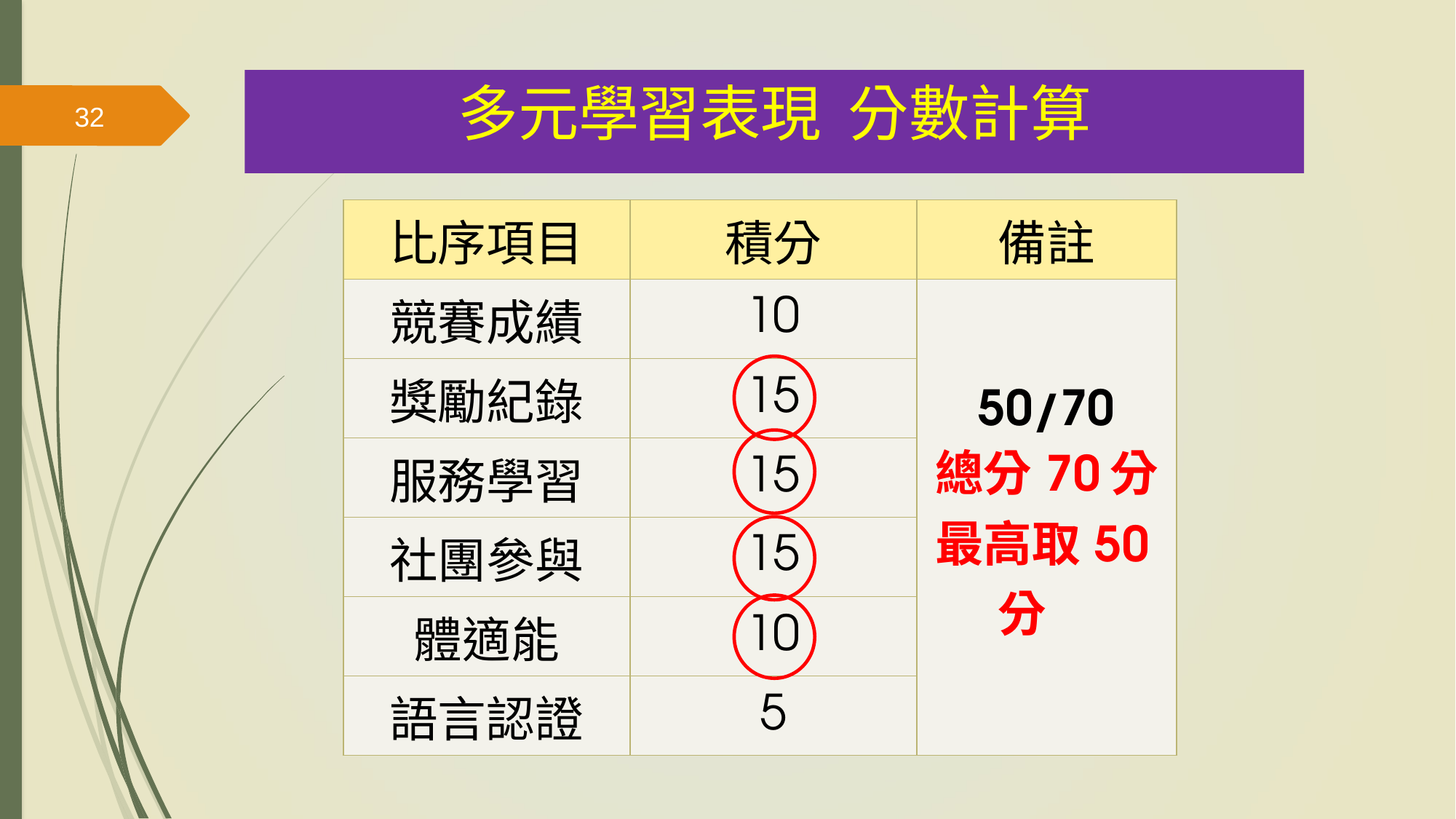

多元學習表現  分數計算
32

| 比序項目 | 積分 | 備註 |
| --- | --- | --- |
| 競賽成績 | 10 | 50/70 總分70分 最高取50分 |
| 獎勵紀錄 | 15 |  |
| 服務學習 | 15 |  |
| 社團參與 | 15 |  |
| 體適能 | 10 |  |
| 語言認證 | 5 |  |